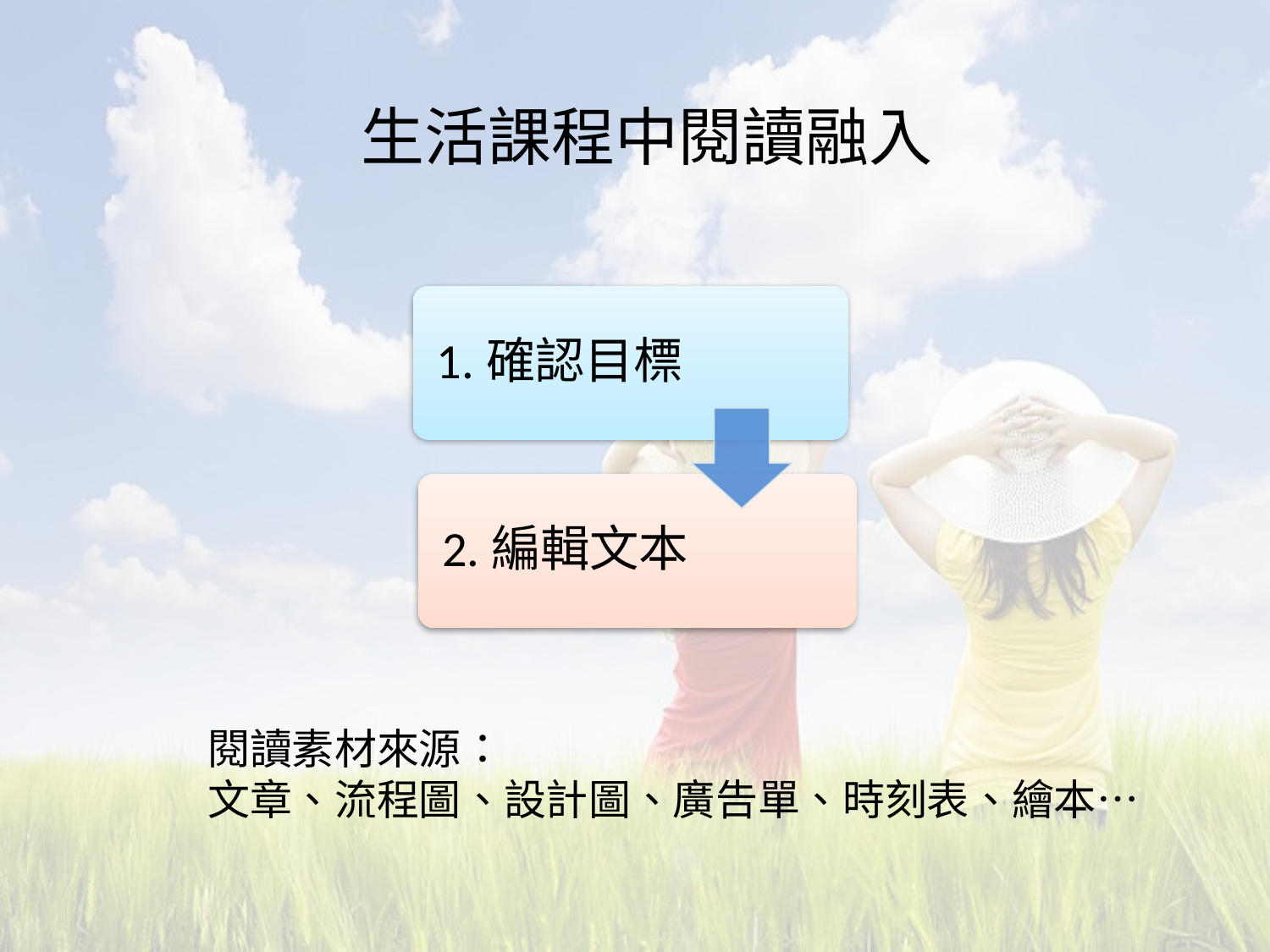

# 生活課程中閱讀融入
1.確認目標
2.編輯文本

閱讀素材來源：
文章、流程圖、設計圖、廣告單、時刻表、繪本…